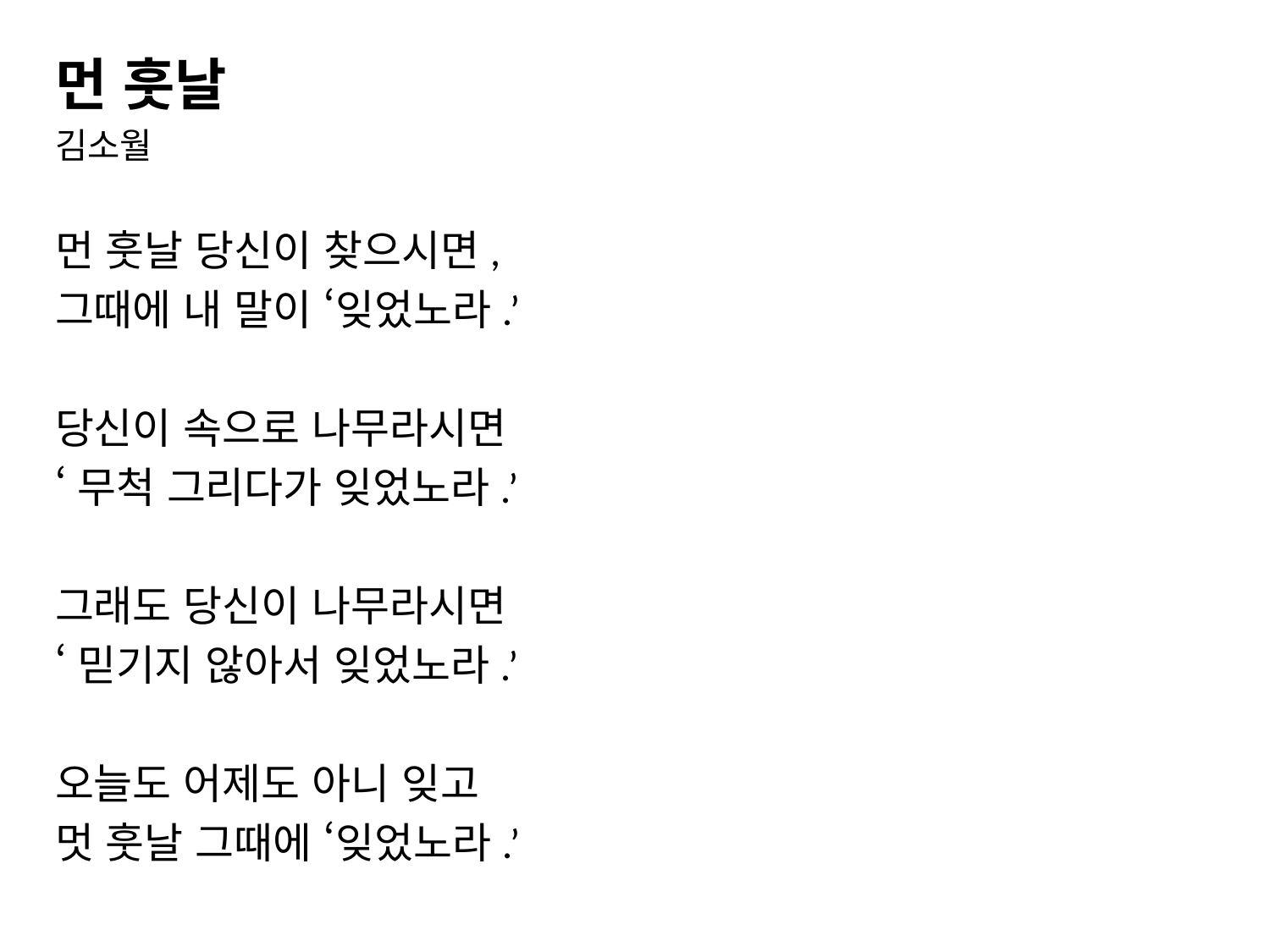

먼 훗날
김소월

먼 훗날 당신이 찾으시면,
그때에 내 말이 ‘잊었노라.’

당신이 속으로 나무라시면
‘무척 그리다가 잊었노라.’

그래도 당신이 나무라시면
‘믿기지 않아서 잊었노라.’

오늘도 어제도 아니 잊고
멋 훗날 그때에 ‘잊었노라.’